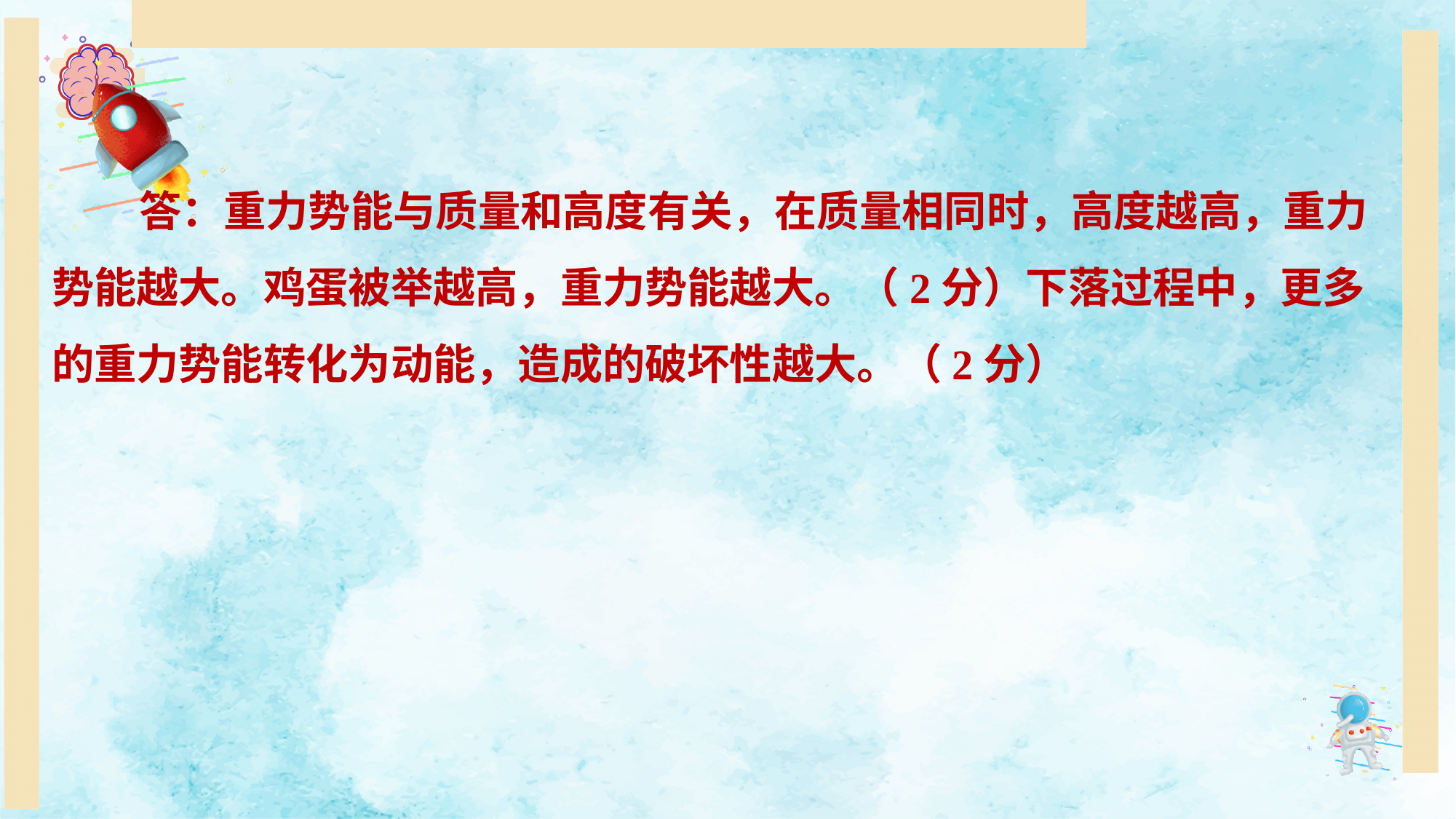

答：重力势能与质量和高度有关，在质量相同时，高度越高，重力势能越大。鸡蛋被举越高，重力势能越大。（2分）下落过程中，更多的重力势能转化为动能，造成的破坏性越大。（2分）